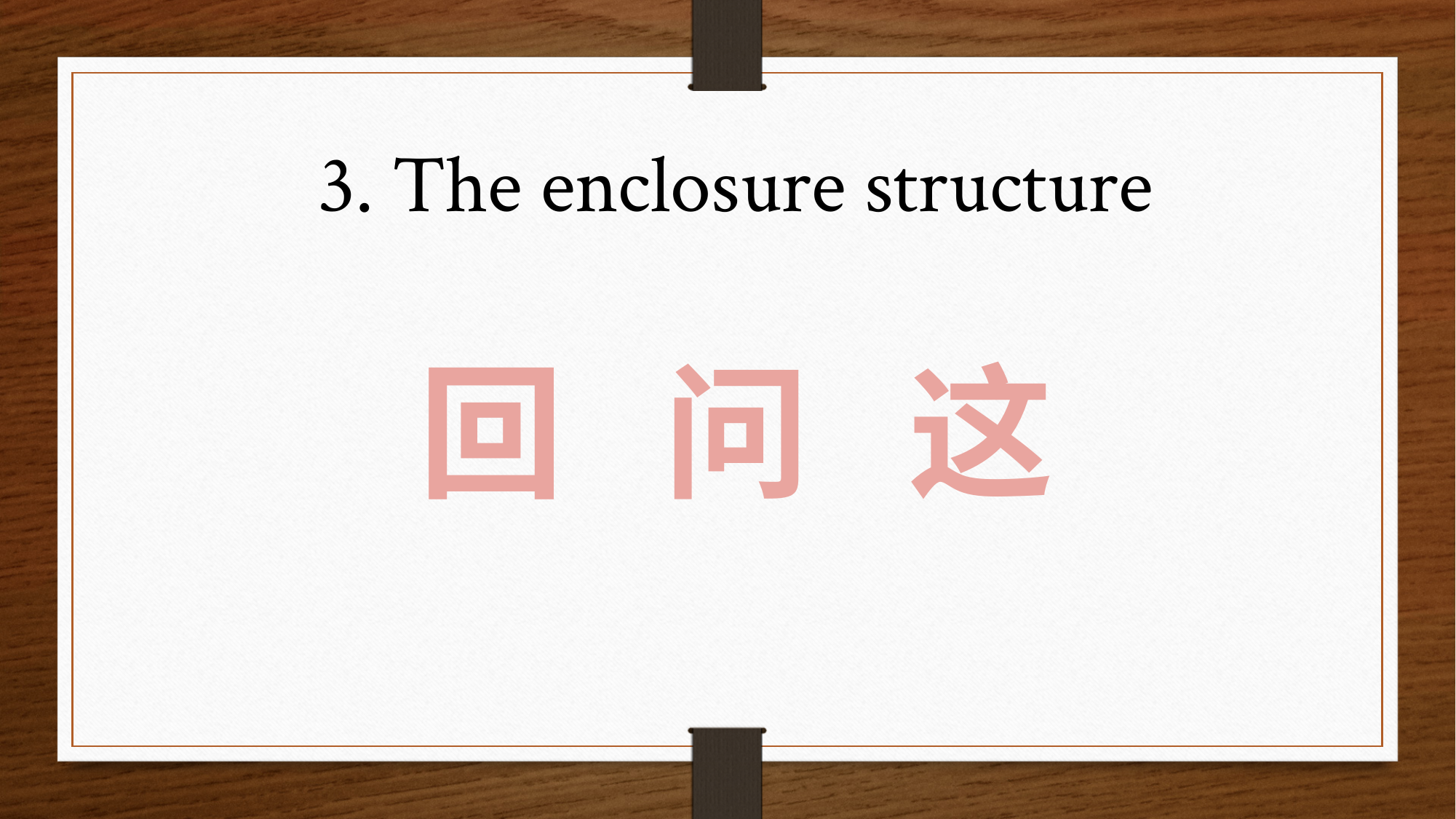

3. The enclosure structure
回   问   这